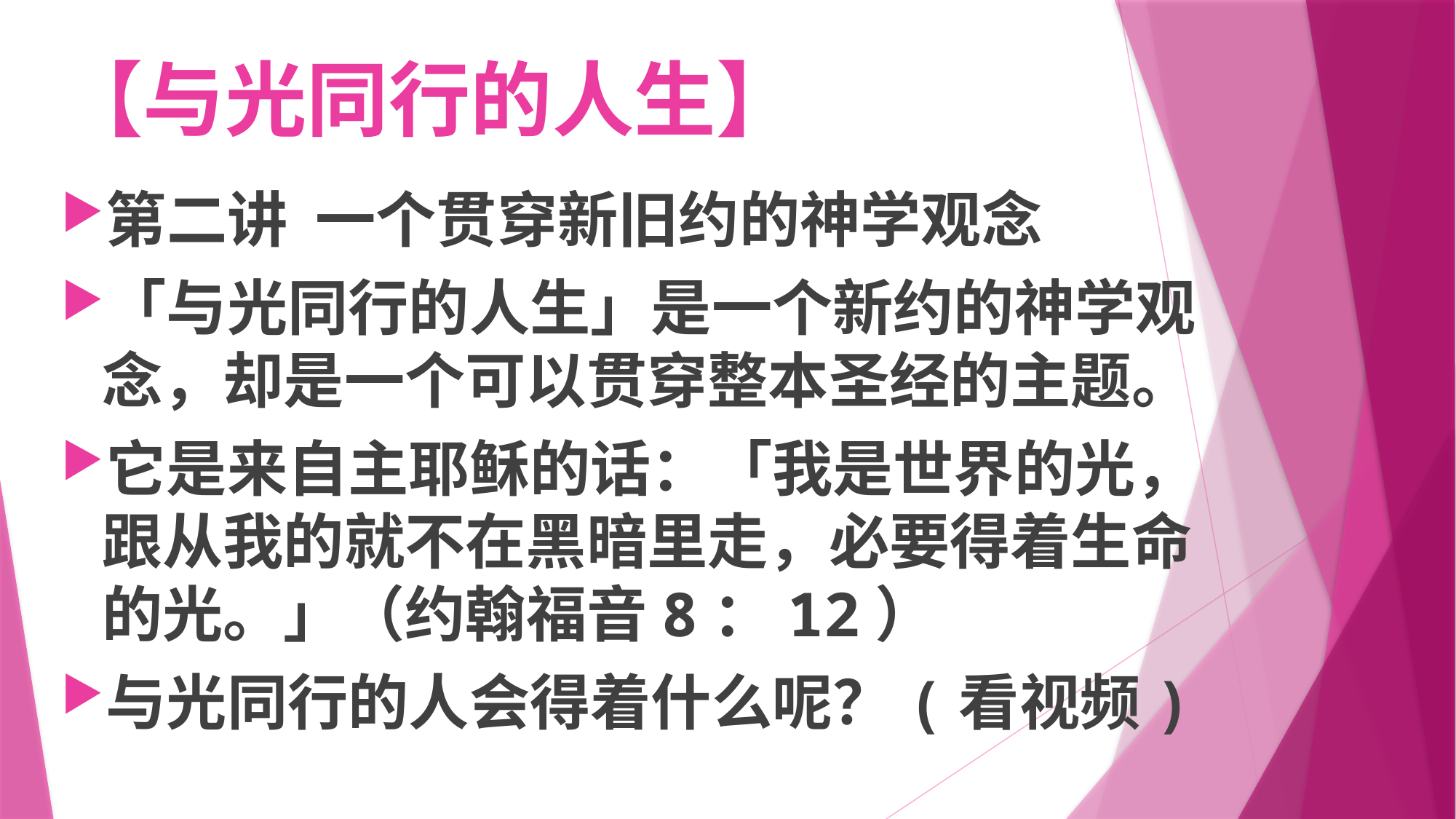

# 【与光同行的人生】
第二讲  一个贯穿新旧约的神学观念
「与光同行的人生」是一个新约的神学观念，却是一个可以贯穿整本圣经的主题。
它是来自主耶稣的话：「我是世界的光，跟从我的就不在黑暗里走，必要得着生命的光。」（约翰福音8：12）
与光同行的人会得着什么呢？(看视频)